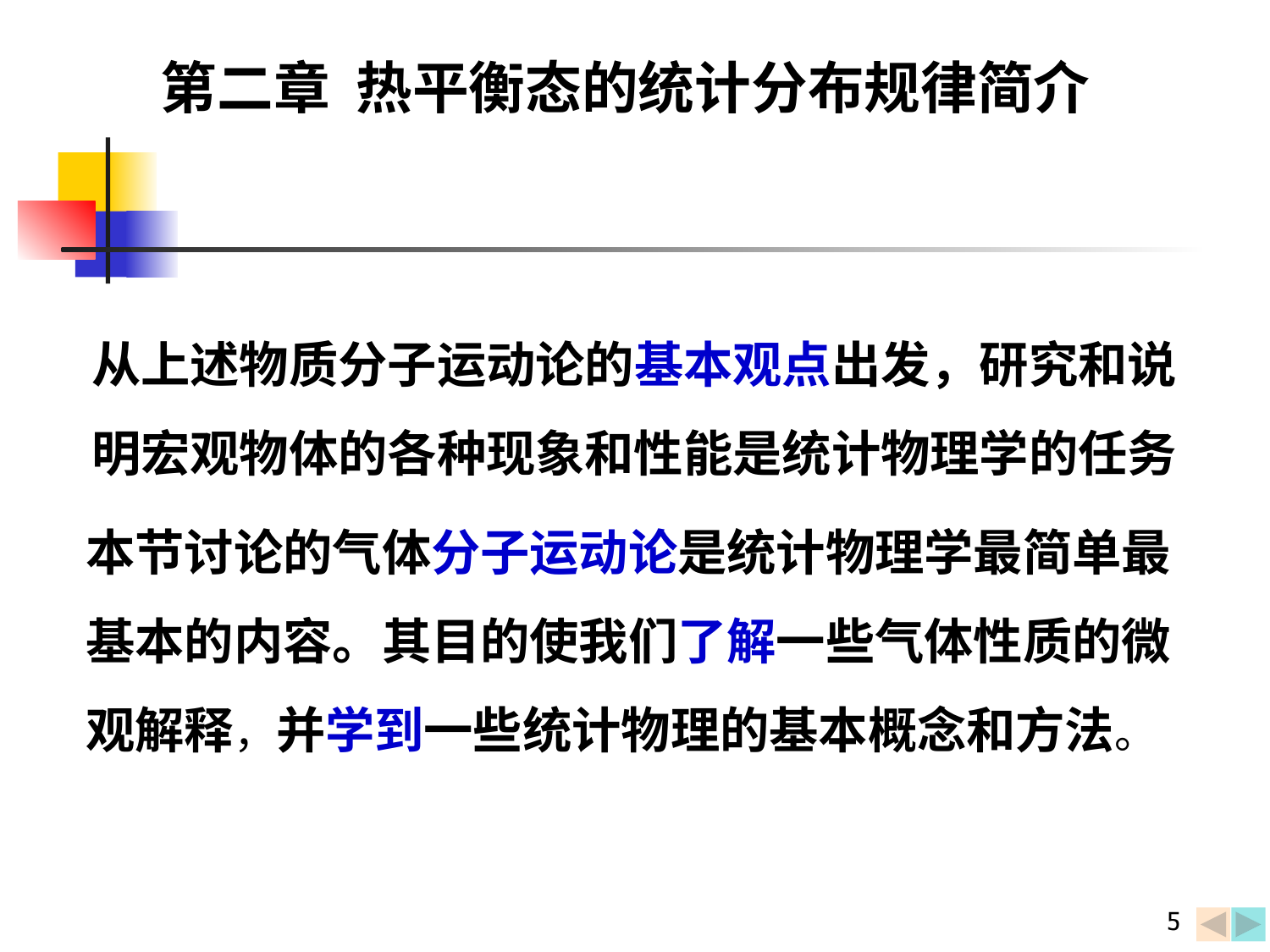

第二章  热平衡态的统计分布规律简介
从上述物质分子运动论的基本观点出发，研究和说明宏观物体的各种现象和性能是统计物理学的任务
本节讨论的气体分子运动论是统计物理学最简单最基本的内容。其目的使我们了解一些气体性质的微观解释，并学到一些统计物理的基本概念和方法。

5